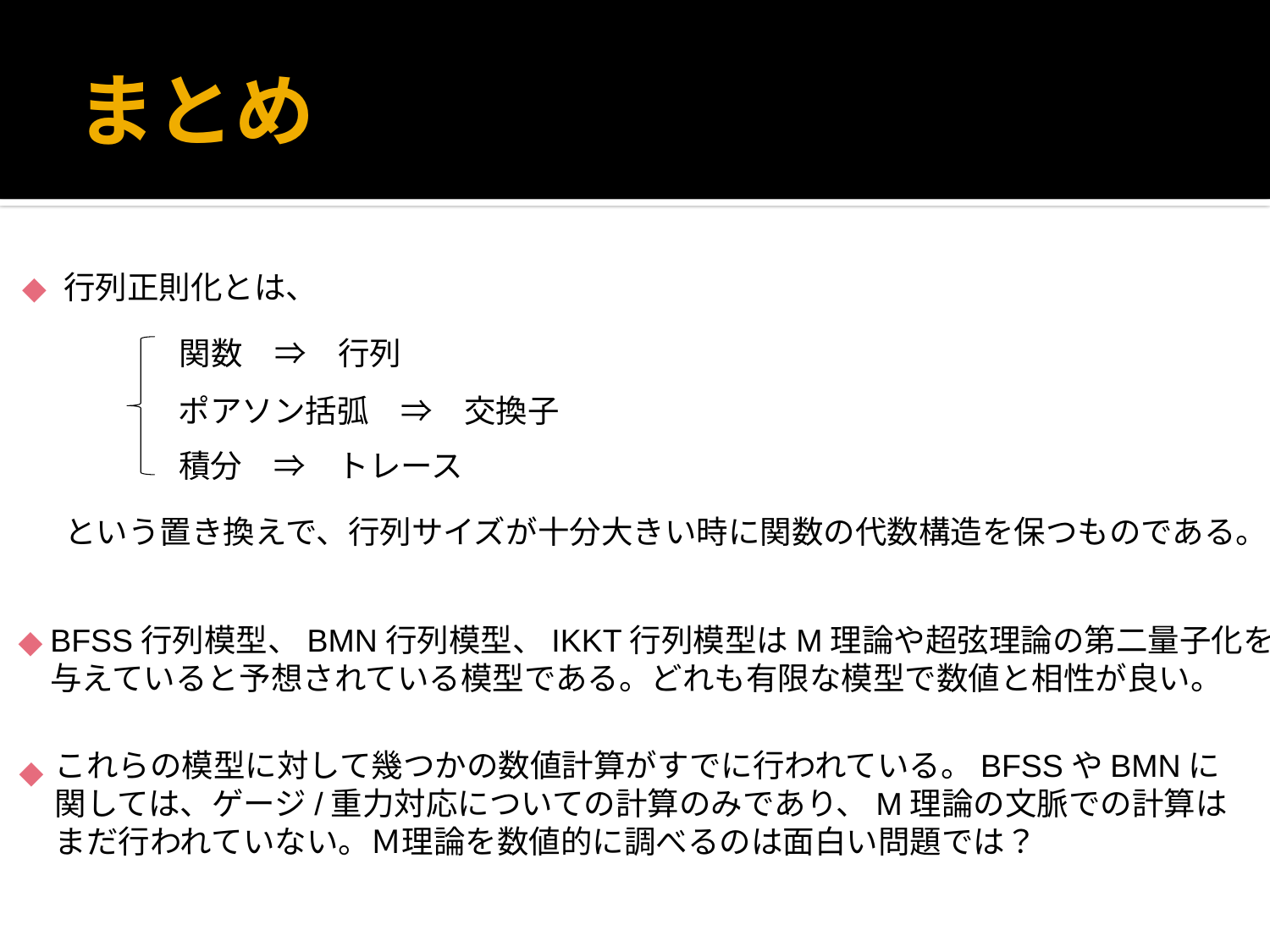

# まとめ
◆
行列正則化とは、
関数　⇒　行列

ポアソン括弧　⇒　交換子
積分　⇒　トレース
という置き換えで、行列サイズが十分大きい時に関数の代数構造を保つものである。
BFSS行列模型、BMN行列模型、IKKT行列模型はM理論や超弦理論の第二量子化を
与えていると予想されている模型である。どれも有限な模型で数値と相性が良い。
◆
これらの模型に対して幾つかの数値計算がすでに行われている。BFSSやBMNに
関しては、ゲージ/重力対応についての計算のみであり、M理論の文脈での計算は
まだ行われていない。Ｍ理論を数値的に調べるのは面白い問題では？
◆